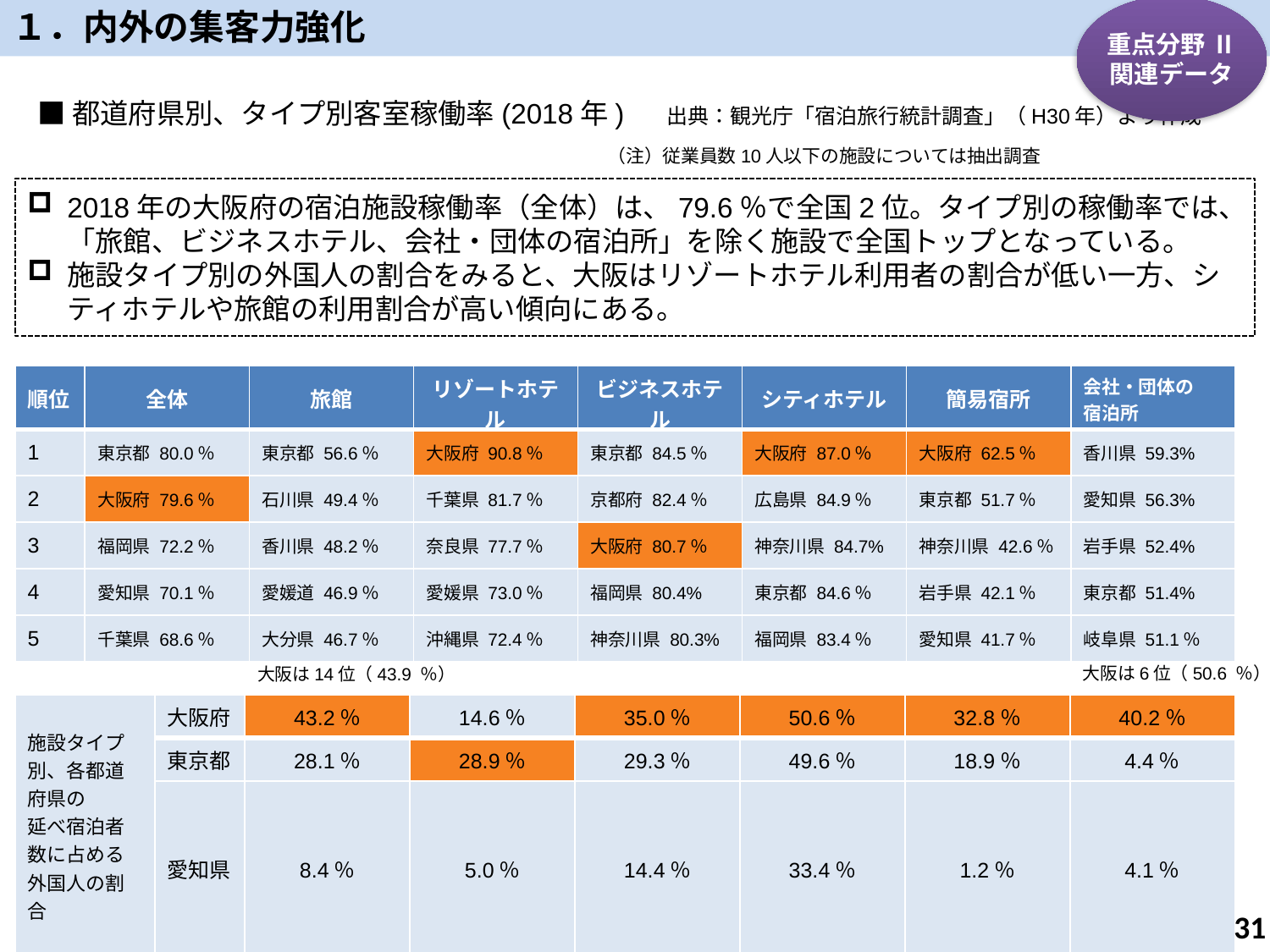

１．内外の集客力強化
重点分野 Ⅱ
関連データ
■都道府県別、タイプ別客室稼働率(2018年)　 出典：観光庁「宿泊旅行統計調査」（H30年）より作成
（注）従業員数10人以下の施設については抽出調査
2018年の大阪府の宿泊施設稼働率（全体）は、79.6％で全国2位。タイプ別の稼働率では、「旅館、ビジネスホテル、会社・団体の宿泊所」を除く施設で全国トップとなっている。
施設タイプ別の外国人の割合をみると、大阪はリゾートホテル利用者の割合が低い一方、シティホテルや旅館の利用割合が高い傾向にある。
| 順位 | 全体 | 旅館 | リゾートホテル | ビジネスホテル | シティホテル | 簡易宿所 | 会社・団体の 宿泊所 |
| --- | --- | --- | --- | --- | --- | --- | --- |
| 1 | 東京都 80.0％ | 東京都 56.6％ | 大阪府 90.8％ | 東京都 84.5％ | 大阪府 87.0％ | 大阪府 62.5％ | 香川県 59.3% |
| 2 | 大阪府 79.6％ | 石川県 49.4％ | 千葉県 81.7％ | 京都府 82.4％ | 広島県 84.9％ | 東京都 51.7％ | 愛知県 56.3% |
| 3 | 福岡県 72.2％ | 香川県 48.2％ | 奈良県 77.7％ | 大阪府 80.7％ | 神奈川県 84.7% | 神奈川県 42.6％ | 岩手県 52.4% |
| 4 | 愛知県 70.1％ | 愛媛道 46.9％ | 愛媛県 73.0％ | 福岡県 80.4% | 東京都 84.6％ | 岩手県 42.1％ | 東京都 51.4% |
| 5 | 千葉県 68.6％ | 大分県 46.7％ | 沖縄県 72.4％ | 神奈川県 80.3% | 福岡県 83.4％ | 愛知県 41.7％ | 岐阜県 51.1％ |
大阪は6位（50.6 ％）
大阪は14位（43.9 ％）
| 施設タイプ別、各都道府県の 延べ宿泊者数に占める 外国人の割合 | 大阪府 | 43.2％ | 14.6％ | 35.0％ | 50.6％ | 32.8％ | 40.2％ |
| --- | --- | --- | --- | --- | --- | --- | --- |
|  | 東京都 | 28.1％ | 28.9％ | 29.3％ | 49.6％ | 18.9％ | 4.4％ |
|  | 愛知県 | 8.4％ | 5.0％ | 14.4％ | 33.4％ | 1.2％ | 4.1％ |
※旅館：和式の構造及び設備を主とする施設を設け、宿泊料を受けて、人を宿泊させるもの
　ホテル：洋式の構造及び設備を主とする施設を設け、宿泊料を受けて、人を宿泊させるもの
　　①リゾートホテル：ホテルのうち、行楽地や保養地に建てられた、主に観光客を対象とするもの
　　②ビジネスホテル：ホテルのうち、主に出張ビジネスマンを対象とするもの
　　③シティホテル　：ホテルのうち、リゾートホテル、ビジネスホテル以外の都市部に立地するもの
31